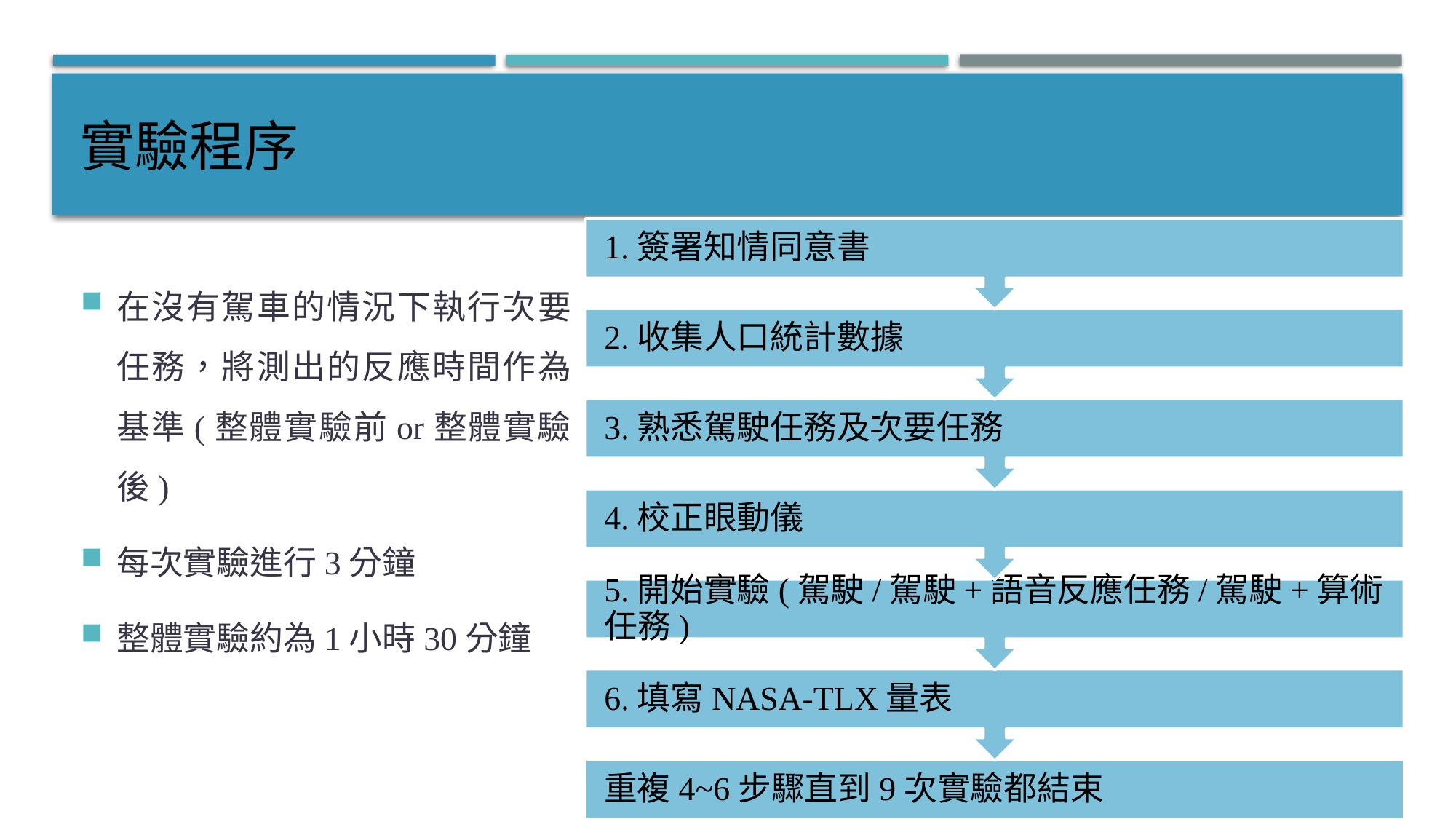

# 實驗程序
重複4~6步驟直到9次實驗都結束
6.填寫NASA-TLX量表
5.開始實驗(駕駛/駕駛+語音反應任務/駕駛+算術任務)
4.校正眼動儀
3.熟悉駕駛任務及次要任務
2.收集人口統計數據
1.簽署知情同意書
在沒有駕車的情況下執行次要任務，將測出的反應時間作為基準(整體實驗前or整體實驗後)
每次實驗進行3分鐘
整體實驗約為1小時30分鐘